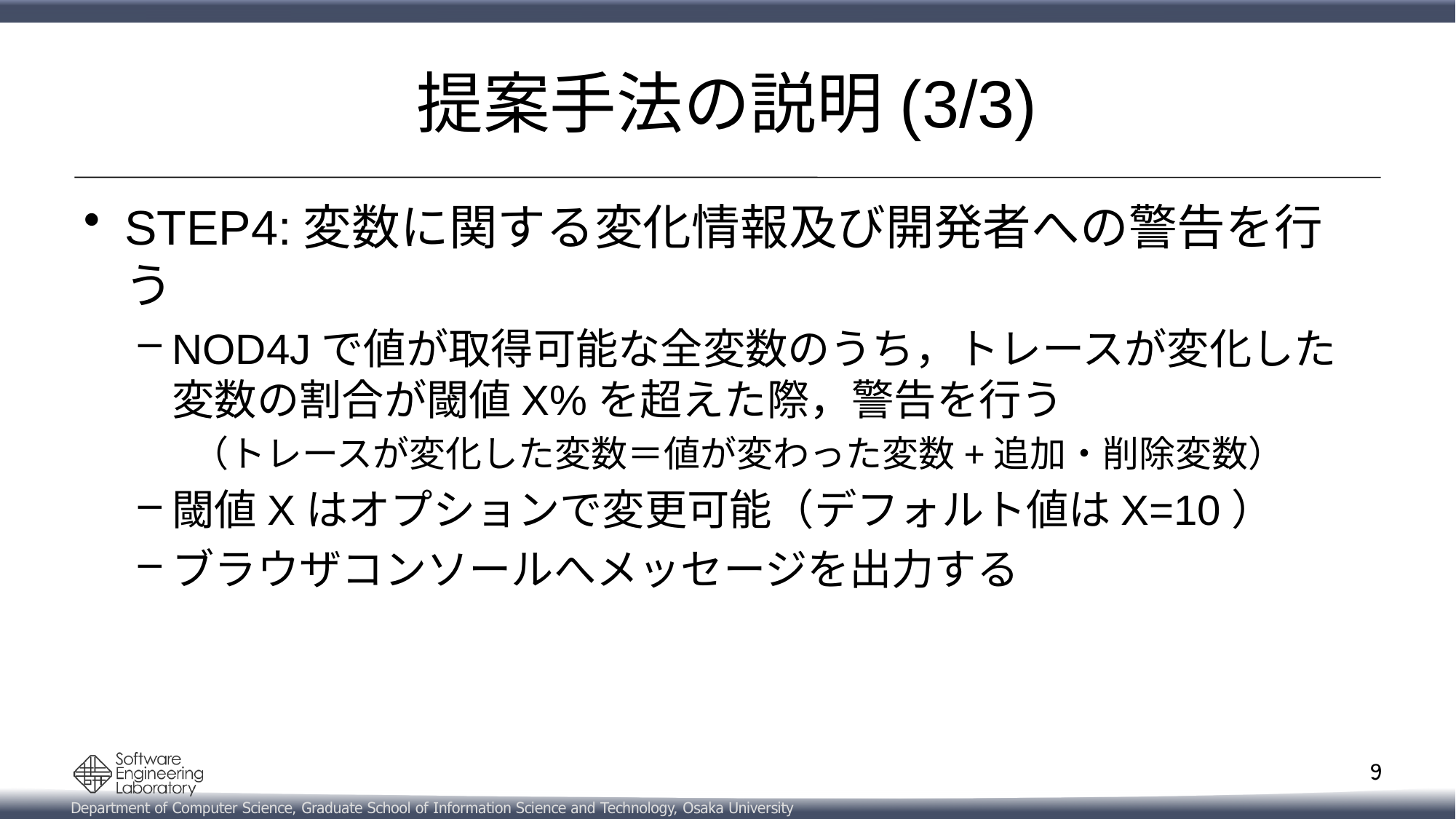

# 提案手法の説明(3/3)
STEP4:変数に関する変化情報及び開発者への警告を行う
NOD4Jで値が取得可能な全変数のうち，トレースが変化した変数の割合が閾値X%を超えた際，警告を行う
（トレースが変化した変数＝値が変わった変数+追加・削除変数）
閾値Xはオプションで変更可能（デフォルト値はX=10）
ブラウザコンソールへメッセージを出力する
9